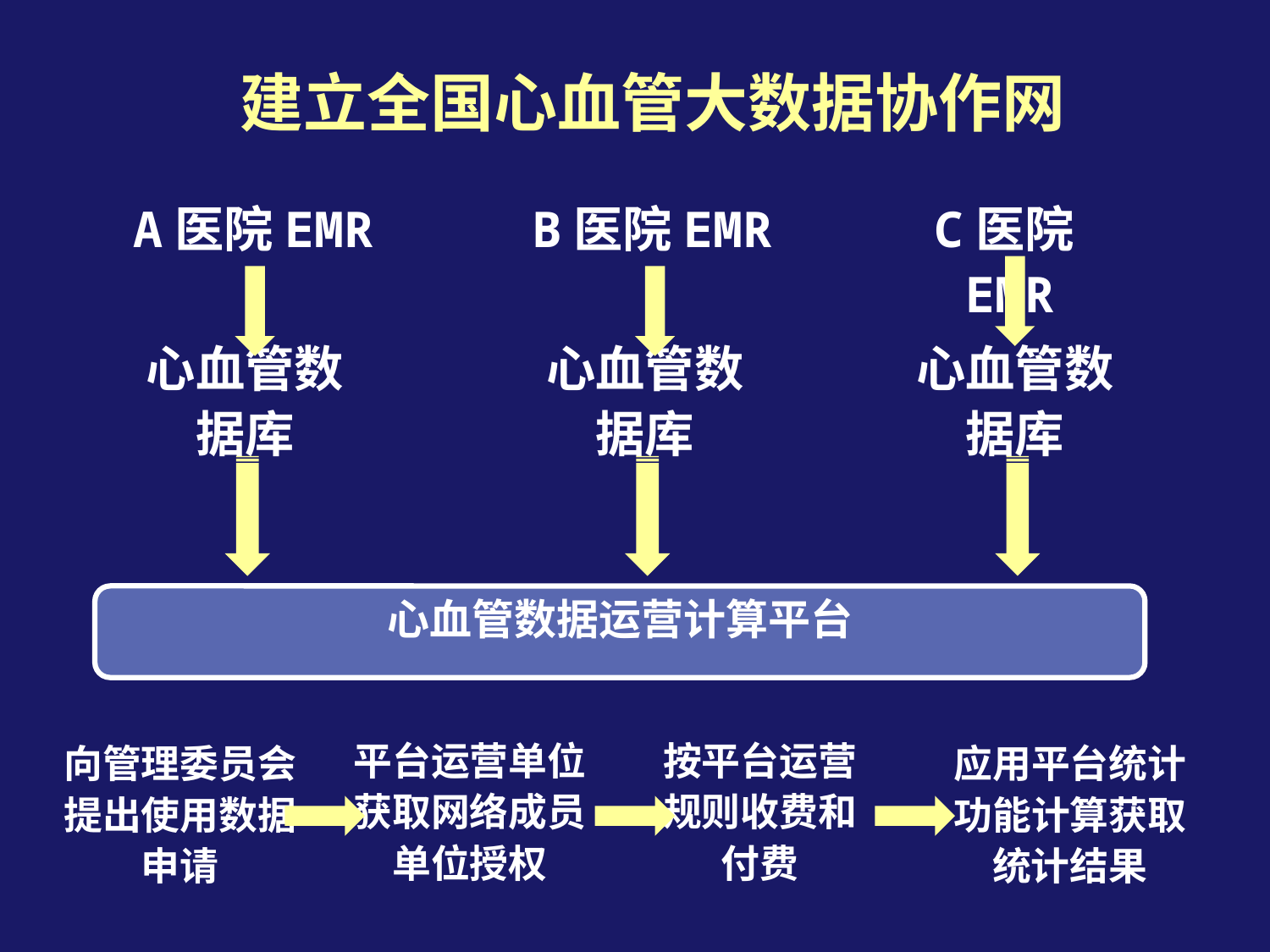

建立全国心血管大数据协作网
B医院EMR
C医院EMR
A医院EMR

心血管数据库
心血管数据库
心血管数据库

心血管数据运营计算平台
平台运营单位获取网络成员单位授权
按平台运营规则收费和付费
向管理委员会提出使用数据申请
应用平台统计功能计算获取统计结果